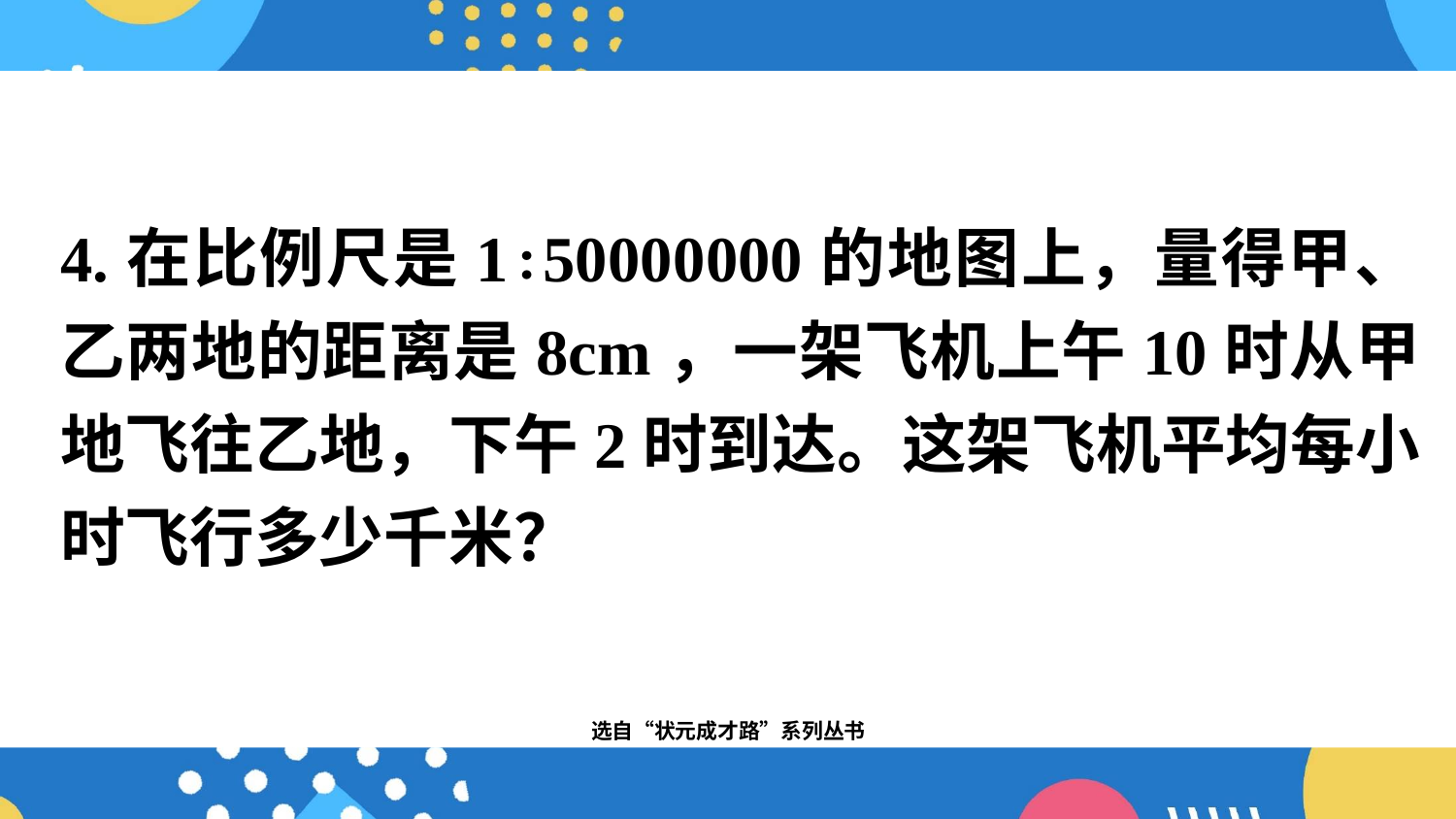

4.在比例尺是1∶50000000的地图上，量得甲、乙两地的距离是8cm，一架飞机上午10时从甲地飞往乙地，下午2时到达。这架飞机平均每小时飞行多少千米？
选自“状元成才路”系列丛书